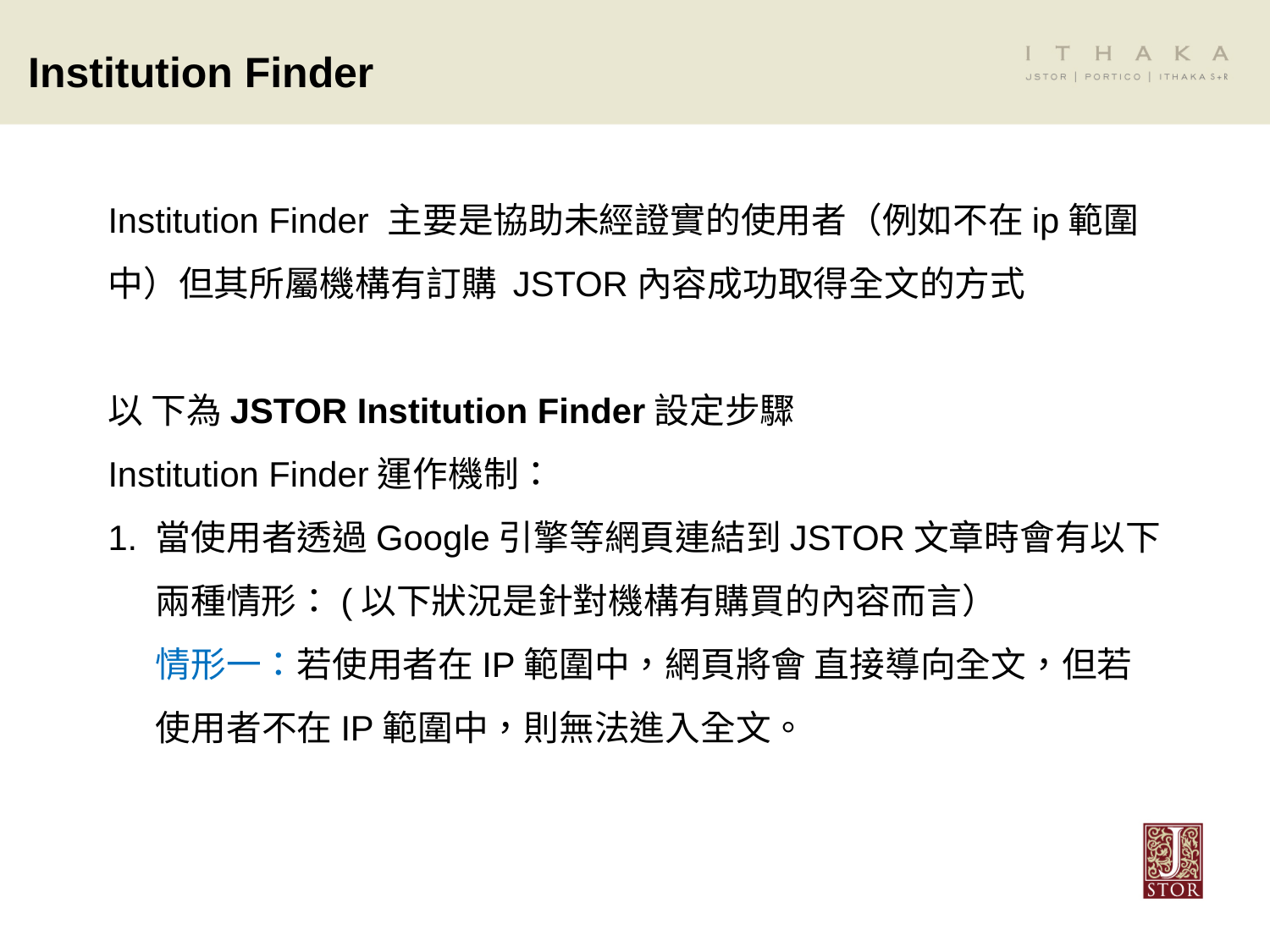

Institution Finder
Institution Finder 主要是協助未經證實的使用者（例如不在ip範圍中）但其所屬機構有訂購 JSTOR內容成功取得全文的方式
以 下為JSTOR Institution Finder設定步驟
Institution Finder運作機制：
當使用者透過Google引擎等網頁連結到JSTOR文章時會有以下兩種情形：(以下狀況是針對機構有購買的內容而言）
情形一：若使用者在IP範圍中，網頁將會 直接導向全文，但若使用者不在IP範圍中，則無法進入全文。